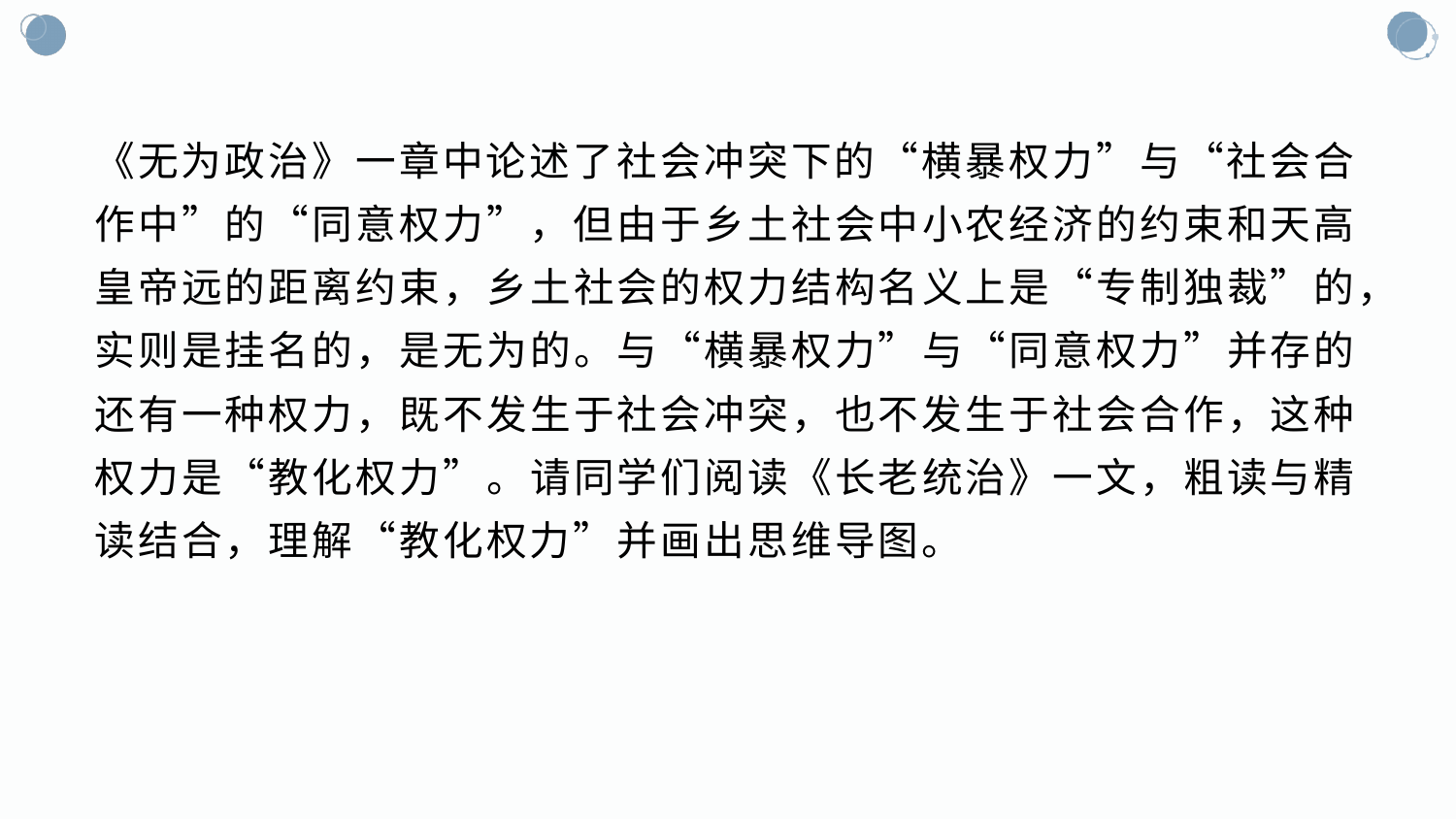

《无为政治》一章中论述了社会冲突下的“横暴权力”与“社会合作中”的“同意权力”，但由于乡土社会中小农经济的约束和天高皇帝远的距离约束，乡土社会的权力结构名义上是“专制独裁”的，实则是挂名的，是无为的。与“横暴权力”与“同意权力”并存的还有一种权力，既不发生于社会冲突，也不发生于社会合作，这种权力是“教化权力”。请同学们阅读《长老统治》一文，粗读与精读结合，理解“教化权力”并画出思维导图。